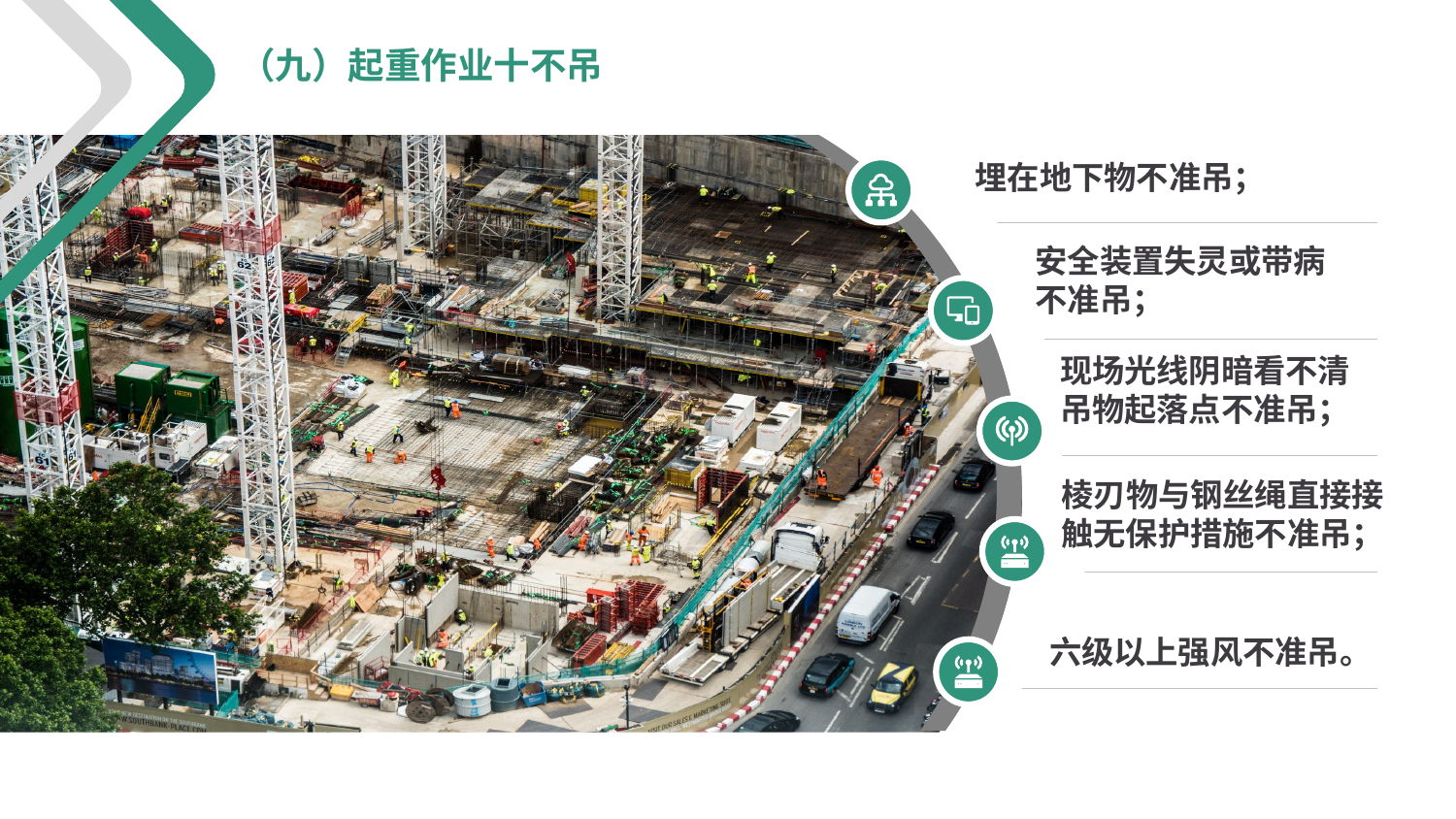

（九）起重作业十不吊

埋在地下物不准吊；

安全装置失灵或带病不准吊；

现场光线阴暗看不清吊物起落点不准吊；

棱刃物与钢丝绳直接接触无保护措施不准吊；

六级以上强风不准吊。